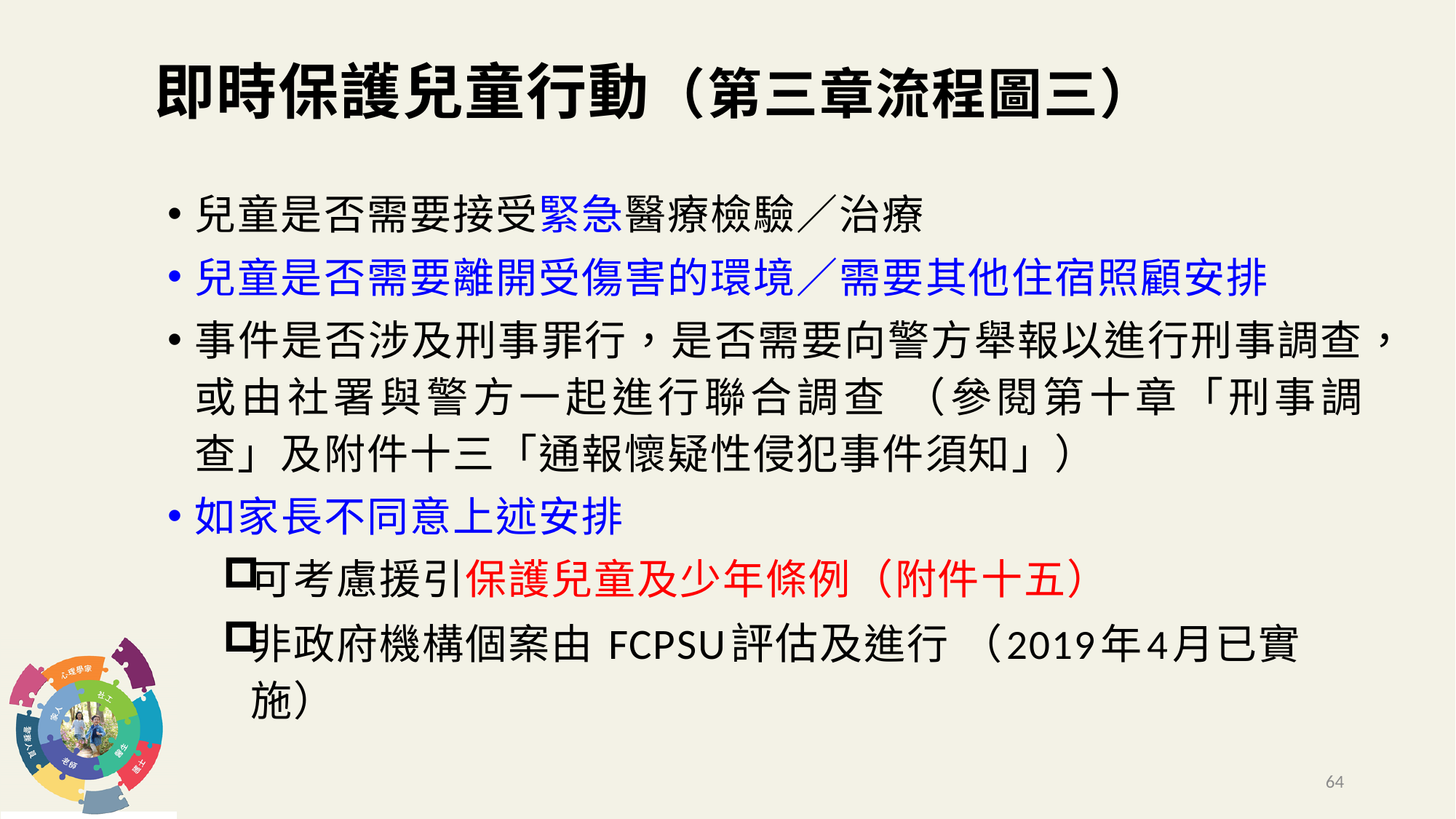

# 即時保護兒童行動（第三章流程圖三）

兒童是否需要接受緊急醫療檢驗／治療
兒童是否需要離開受傷害的環境／需要其他住宿照顧安排
事件是否涉及刑事罪行，是否需要向警方舉報以進行刑事調查，或由社署與警方一起進行聯合調查 （參閱第十章「刑事調查」及附件十三「通報懷疑性侵犯事件須知」）
如家長不同意上述安排
可考慮援引保護兒童及少年條例（附件十五）
非政府機構個案由 FCPSU評估及進行 （2019年4月已實施）

64